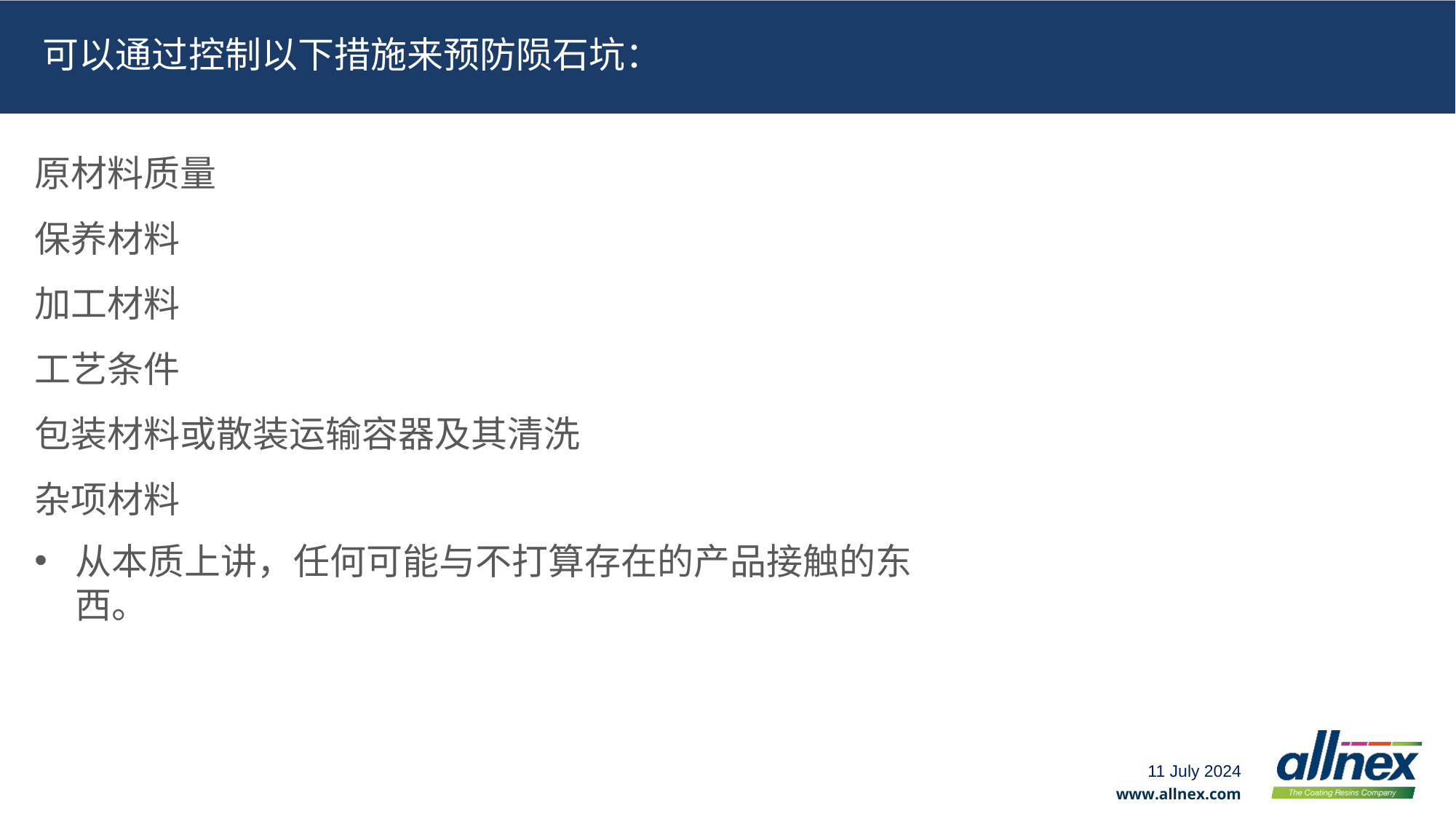

# 可以通过控制以下措施来预防陨石坑：
原材料质量
保养材料
加工材料
工艺条件
包装材料或散装运输容器及其清洗
杂项材料
从本质上讲，任何可能与不打算存在的产品接触的东西。

11 July 2024